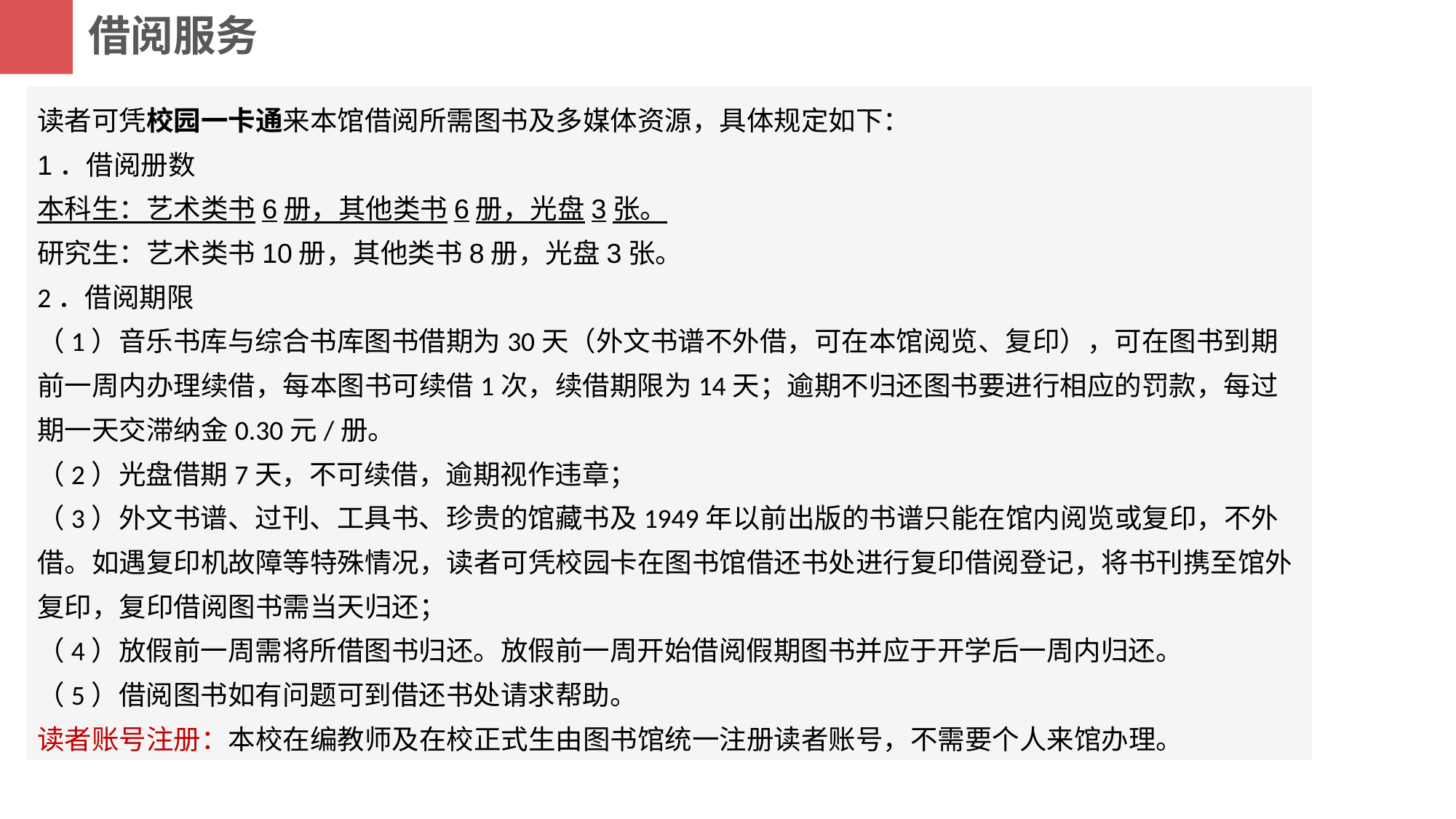

借阅服务
读者可凭校园一卡通来本馆借阅所需图书及多媒体资源，具体规定如下：
1．借阅册数
本科生：艺术类书6册，其他类书6册，光盘3张。
研究生：艺术类书10册，其他类书8册，光盘3张。
2．借阅期限
（1）音乐书库与综合书库图书借期为30天（外文书谱不外借，可在本馆阅览、复印），可在图书到期前一周内办理续借，每本图书可续借1次，续借期限为14天；逾期不归还图书要进行相应的罚款，每过期一天交滞纳金0.30元/册。
（2）光盘借期7天，不可续借，逾期视作违章；
（3）外文书谱、过刊、工具书、珍贵的馆藏书及1949年以前出版的书谱只能在馆内阅览或复印，不外借。如遇复印机故障等特殊情况，读者可凭校园卡在图书馆借还书处进行复印借阅登记，将书刊携至馆外复印，复印借阅图书需当天归还；
（4）放假前一周需将所借图书归还。放假前一周开始借阅假期图书并应于开学后一周内归还。
（5）借阅图书如有问题可到借还书处请求帮助。
读者账号注册：本校在编教师及在校正式生由图书馆统一注册读者账号，不需要个人来馆办理。